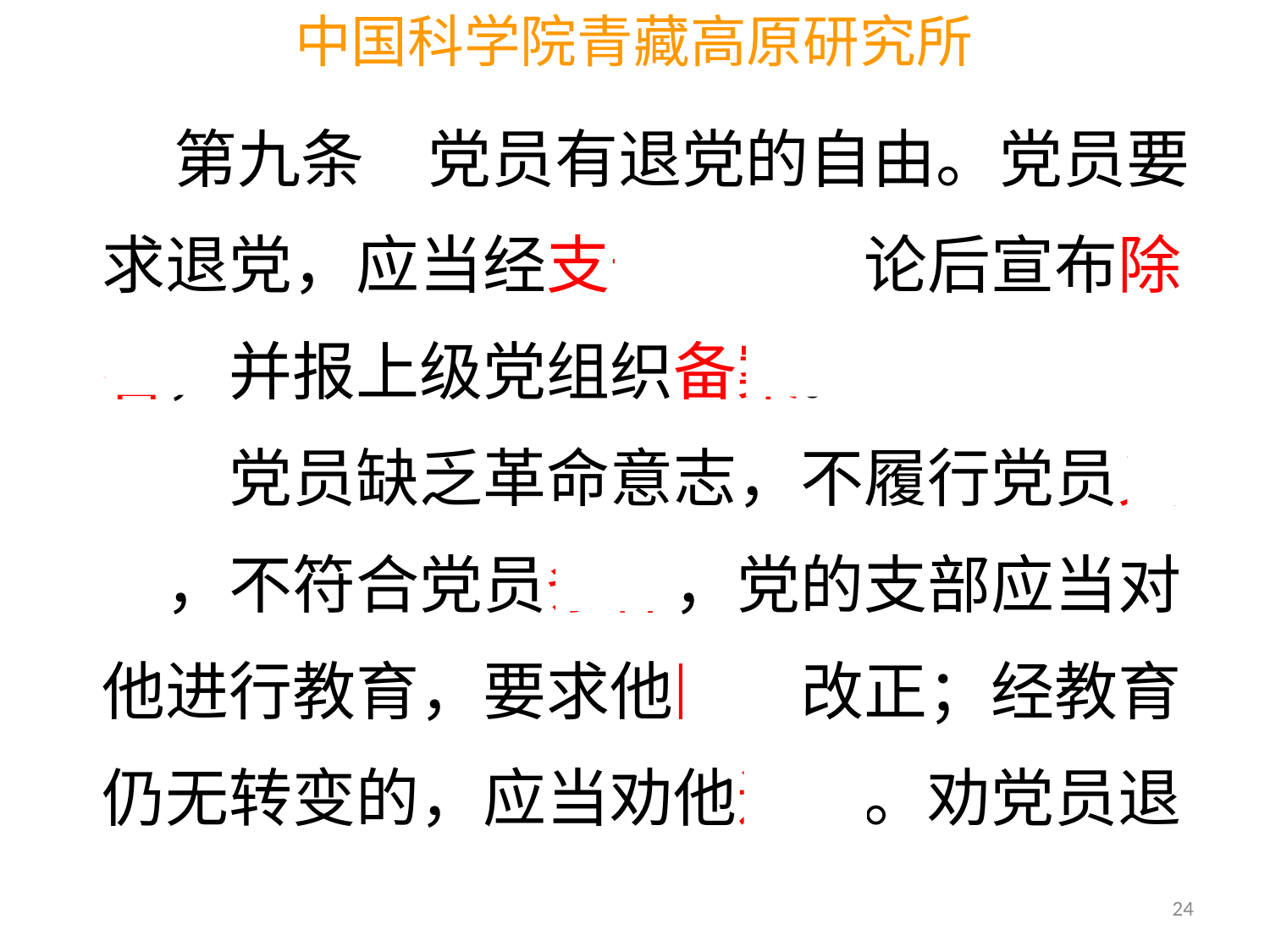

# 第九条　党员有退党的自由。党员要求退党，应当经支部大会讨论后宣布除名，并报上级党组织备案。 　　党员缺乏革命意志，不履行党员义务，不符合党员条件，党的支部应当对他进行教育，要求他限期改正；经教育仍无转变的，应当劝他退党。劝党员退

24